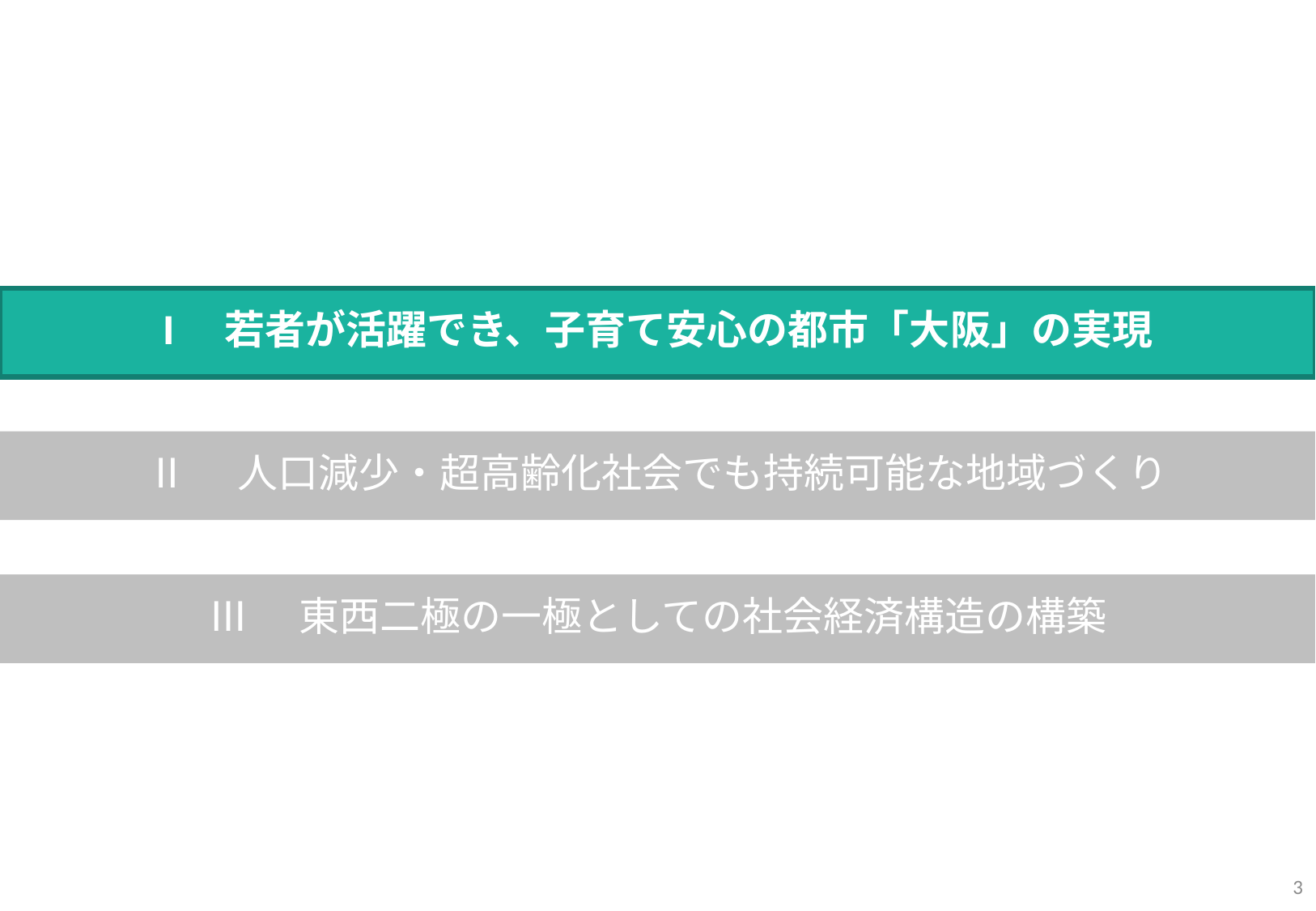

I　若者が活躍でき、子育て安心の都市「大阪」の実現
Ⅱ　人口減少・超高齢化社会でも持続可能な地域づくり
Ⅲ　東西二極の一極としての社会経済構造の構築
3